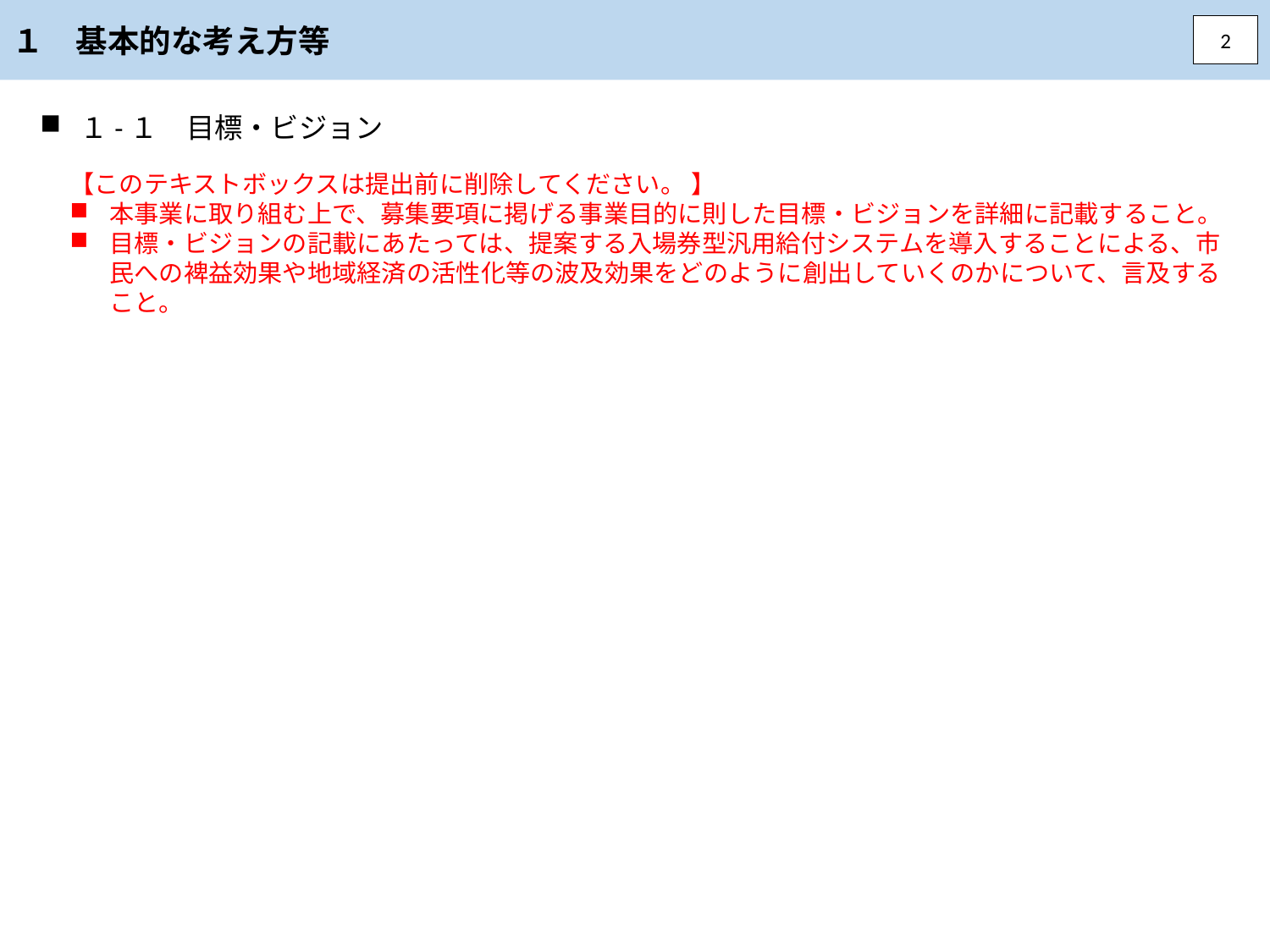

１　基本的な考え方等
2
１-１　目標・ビジョン
【このテキストボックスは提出前に削除してください。 】
本事業に取り組む上で、募集要項に掲げる事業目的に則した目標・ビジョンを詳細に記載すること。
目標・ビジョンの記載にあたっては、提案する入場券型汎用給付システムを導入することによる、市民への裨益効果や地域経済の活性化等の波及効果をどのように創出していくのかについて、言及すること。